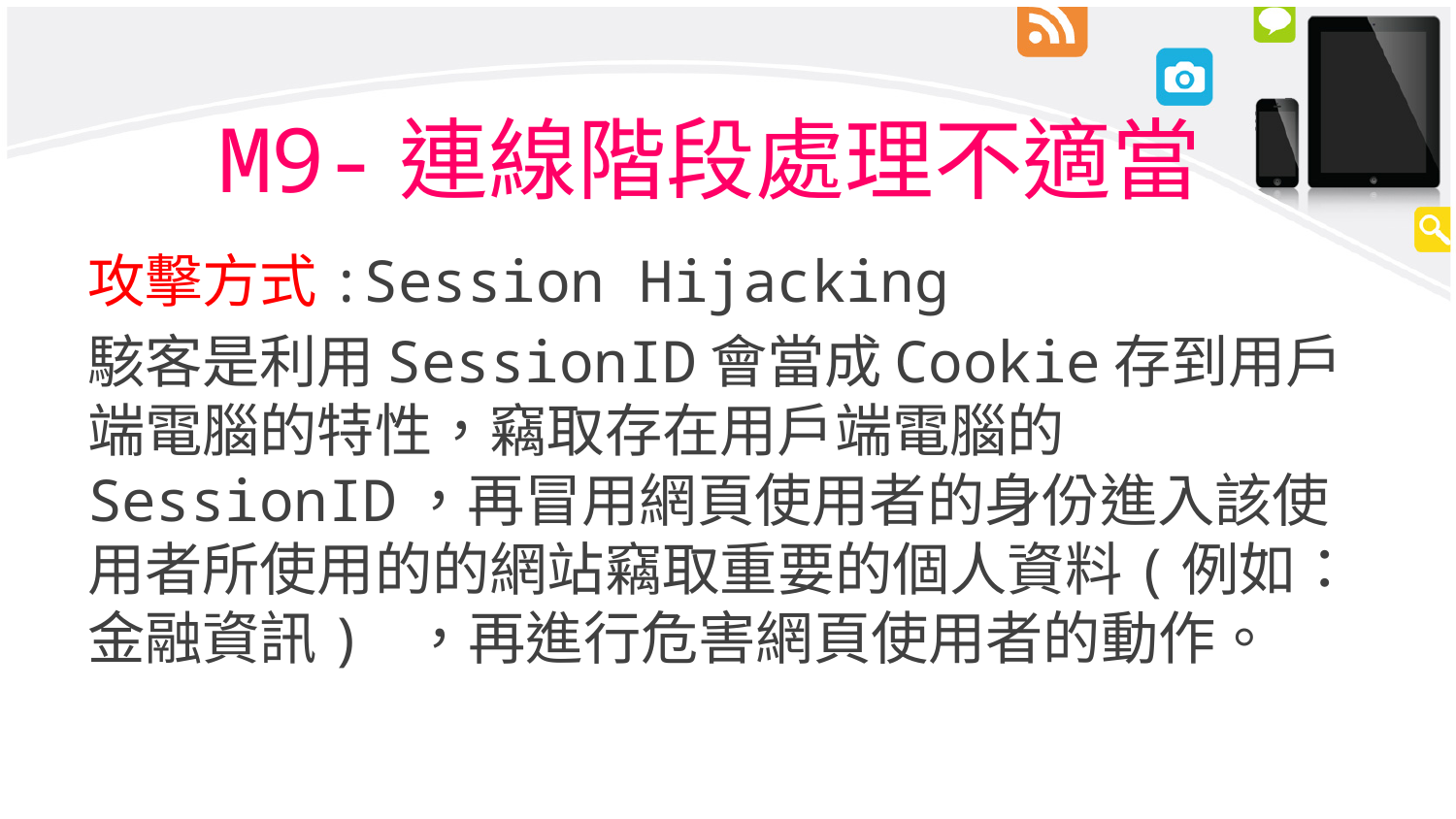

# M9-連線階段處理不適當
攻擊方式:Session Hijacking
駭客是利用SessionID會當成Cookie存到用戶端電腦的特性，竊取存在用戶端電腦的SessionID，再冒用網頁使用者的身份進入該使用者所使用的的網站竊取重要的個人資料(例如：金融資訊) ，再進行危害網頁使用者的動作。